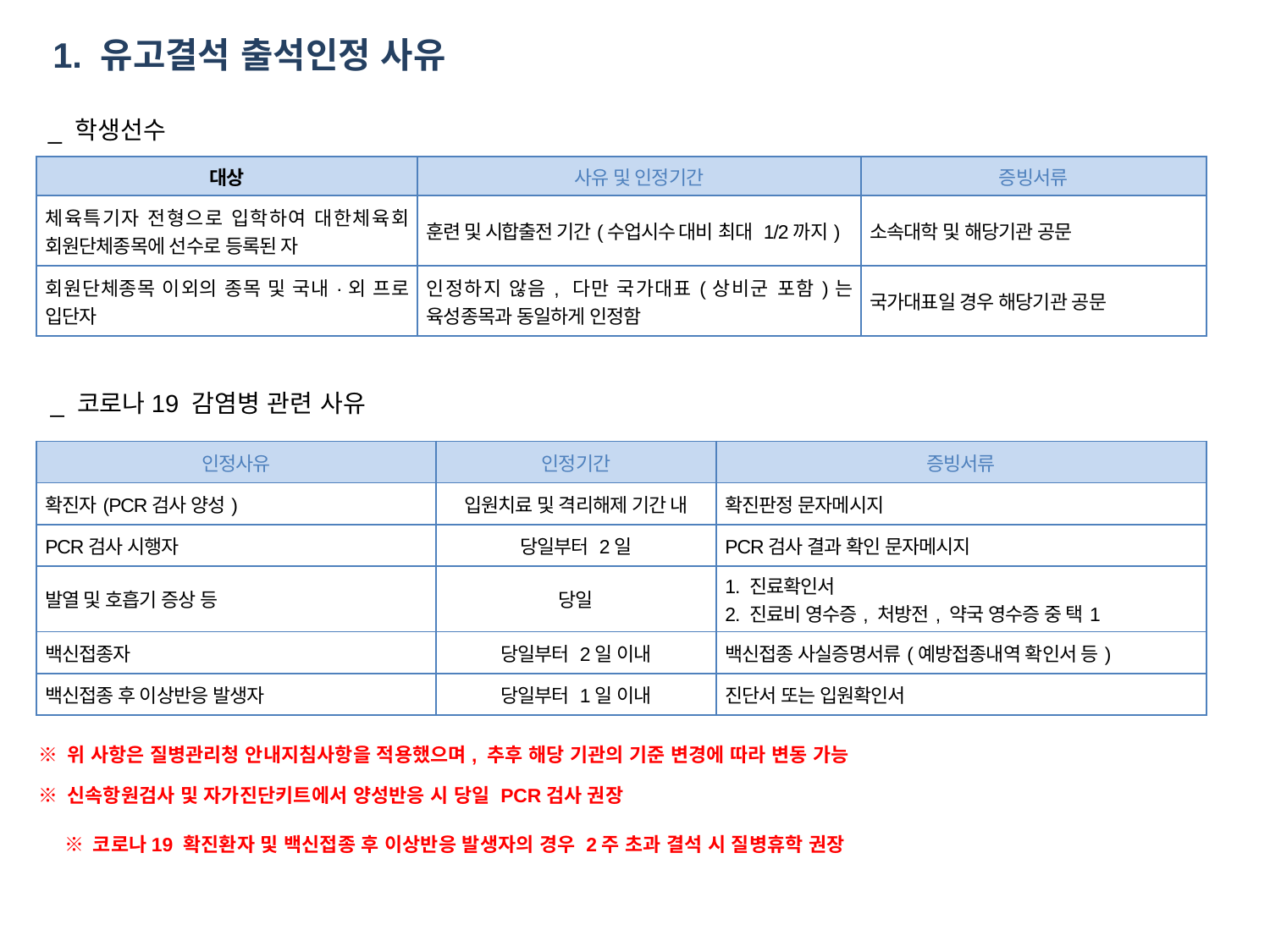

1. 유고결석 출석인정 사유
_ 학생선수
| 대상 | 사유 및 인정기간 | 증빙서류 |
| --- | --- | --- |
| 체육특기자 전형으로 입학하여 대한체육회 회원단체종목에 선수로 등록된 자 | 훈련 및 시합출전 기간(수업시수 대비 최대 1/2까지) | 소속대학 및 해당기관 공문 |
| 회원단체종목 이외의 종목 및 국내·외 프로 입단자 | 인정하지 않음, 다만 국가대표(상비군 포함)는 육성종목과 동일하게 인정함 | 국가대표일 경우 해당기관 공문 |
_ 코로나19 감염병 관련 사유
| 인정사유 | 인정기간 | 증빙서류 |
| --- | --- | --- |
| 확진자(PCR검사 양성) | 입원치료 및 격리해제 기간 내 | 확진판정 문자메시지 |
| PCR검사 시행자 | 당일부터 2일 | PCR검사 결과 확인 문자메시지 |
| 발열 및 호흡기 증상 등 | 당일 | 1. 진료확인서 2. 진료비 영수증, 처방전, 약국 영수증 중 택1 |
| 백신접종자 | 당일부터 2일 이내 | 백신접종 사실증명서류(예방접종내역 확인서 등) |
| 백신접종 후 이상반응 발생자 | 당일부터 1일 이내 | 진단서 또는 입원확인서 |
※ 위 사항은 질병관리청 안내지침사항을 적용했으며, 추후 해당 기관의 기준 변경에 따라 변동 가능
※ 코로나19 확진환자 및 백신접종 후 이상반응 발생자의 경우 2주 초과 결석 시 질병휴학 권장
※ 신속항원검사 및 자가진단키트에서 양성반응 시 당일 PCR검사 권장